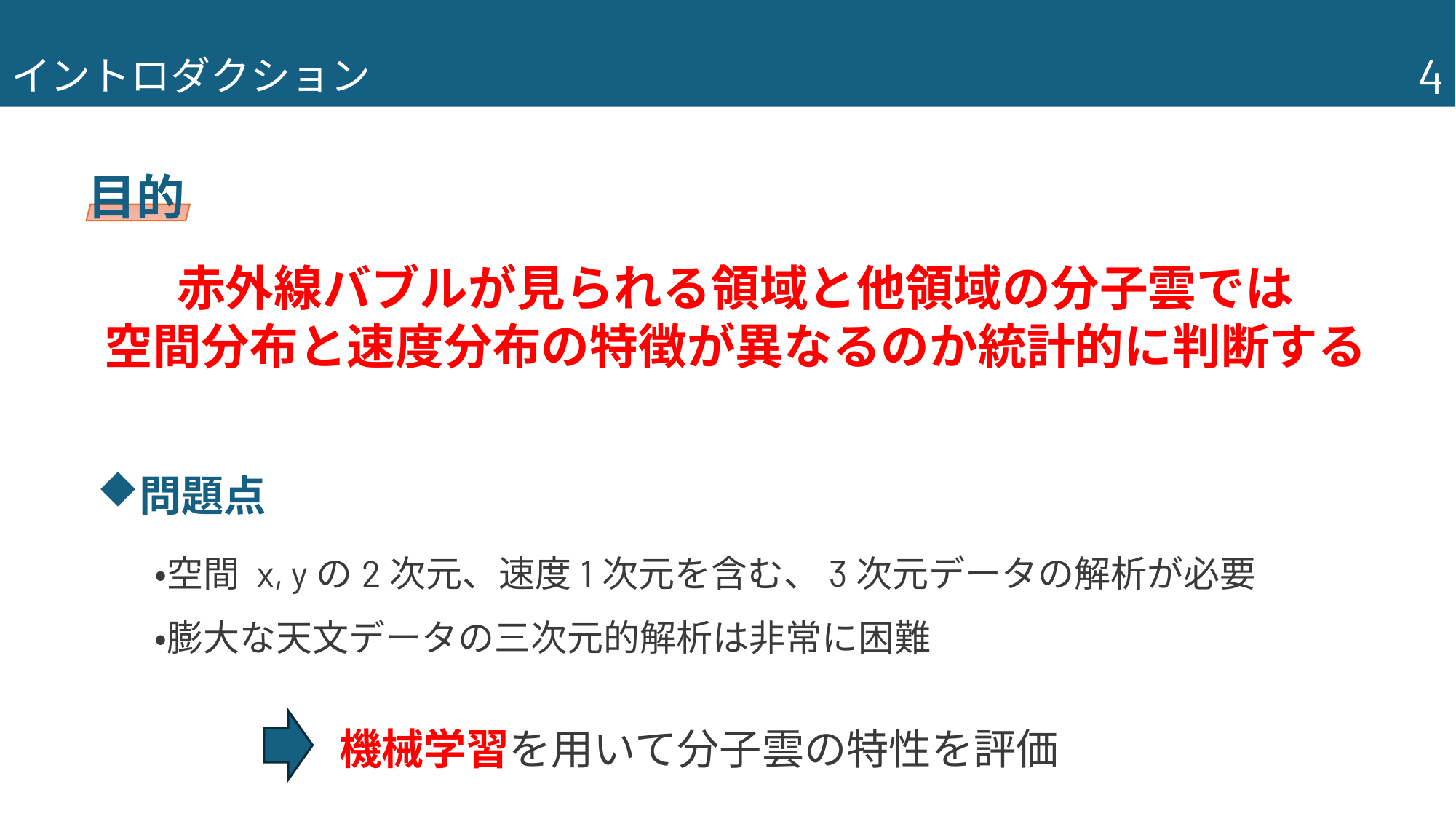

4
# イントロダクション
目的

赤外線バブルが見られる領域と他領域の分子雲では
空間分布と速度分布の特徴が異なるのか統計的に判断する
問題点
・空間 x, yの2次元、速度1次元を含む、3次元データの解析が必要
・膨大な天文データの三次元的解析は非常に困難

機械学習を用いて分子雲の特性を評価